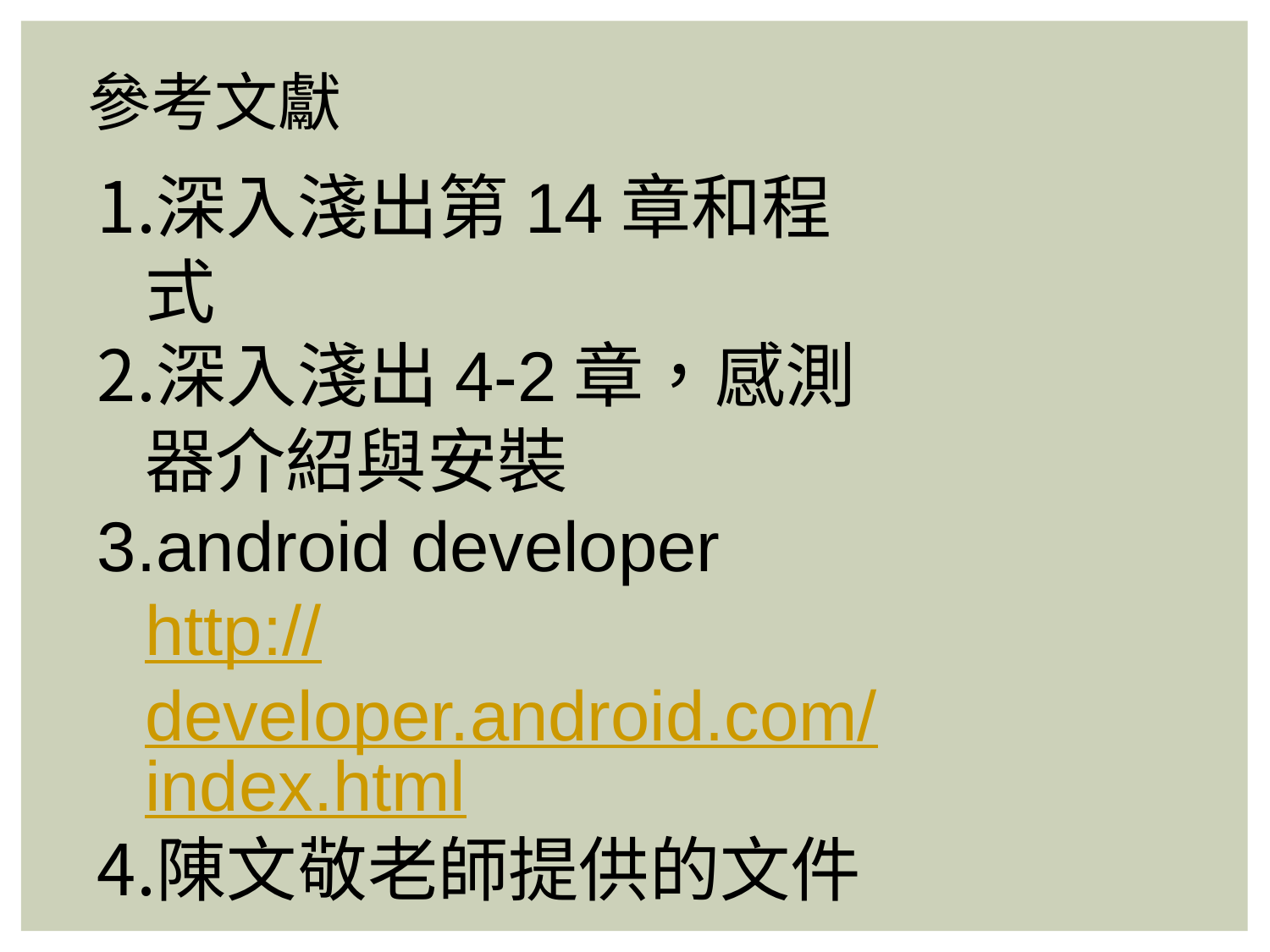

參考文獻
深入淺出第14章和程式
深入淺出4-2章，感測器介紹與安裝
android developer
http://developer.android.com/index.html
陳文敬老師提供的文件